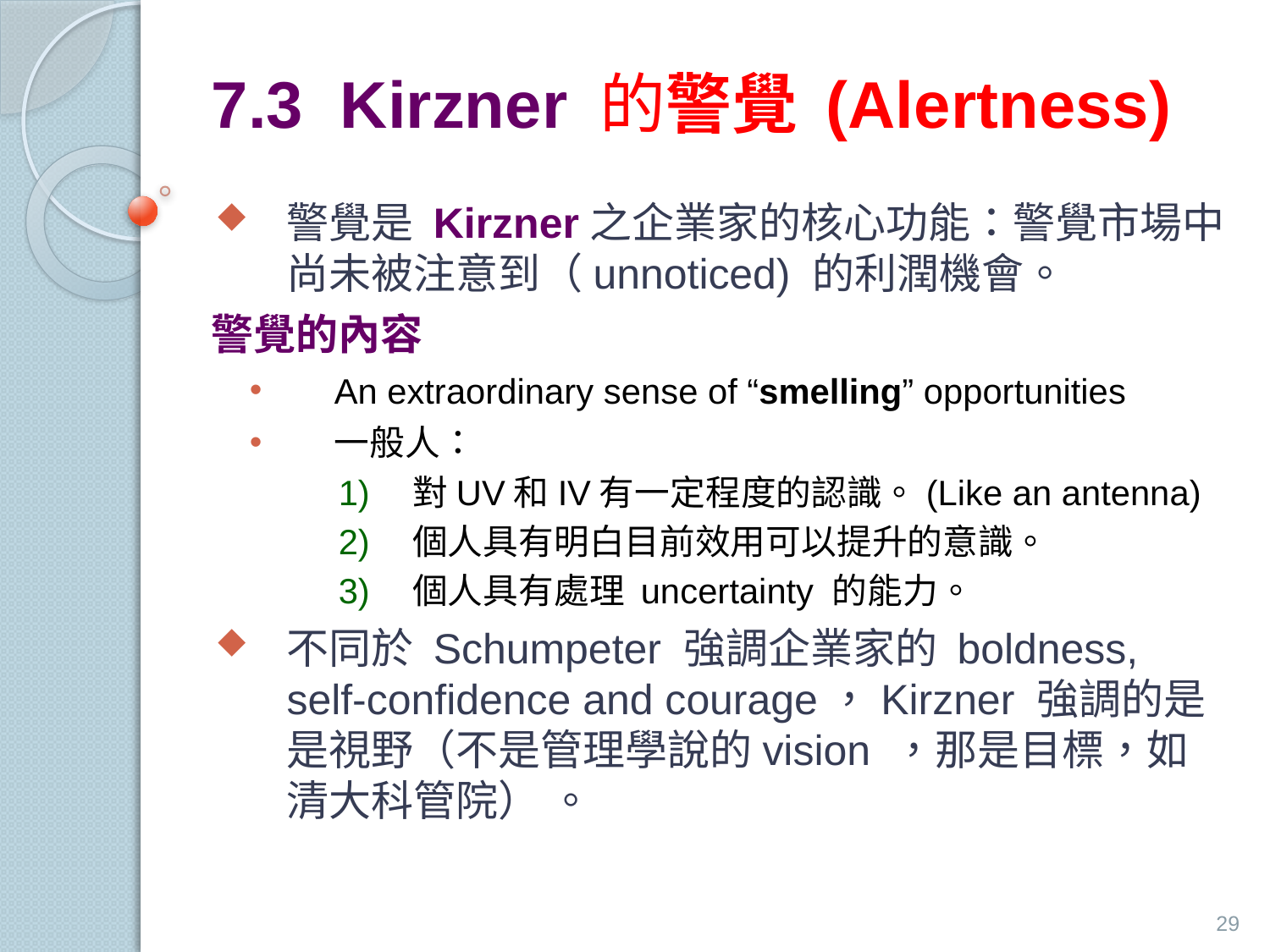

# 7.3  Kirzner 的警覺 (Alertness)
警覺是 Kirzner之企業家的核心功能：警覺市場中尚未被注意到（unnoticed) 的利潤機會。
警覺的內容
An extraordinary sense of “smelling” opportunities
一般人：
對UV和IV有一定程度的認識。(Like an antenna)
個人具有明白目前效用可以提升的意識。
個人具有處理 uncertainty 的能力。
不同於 Schumpeter 強調企業家的 boldness, self-confidence and courage，Kirzner 強調的是是視野（不是管理學說的vision ，那是目標，如清大科管院） 。
29